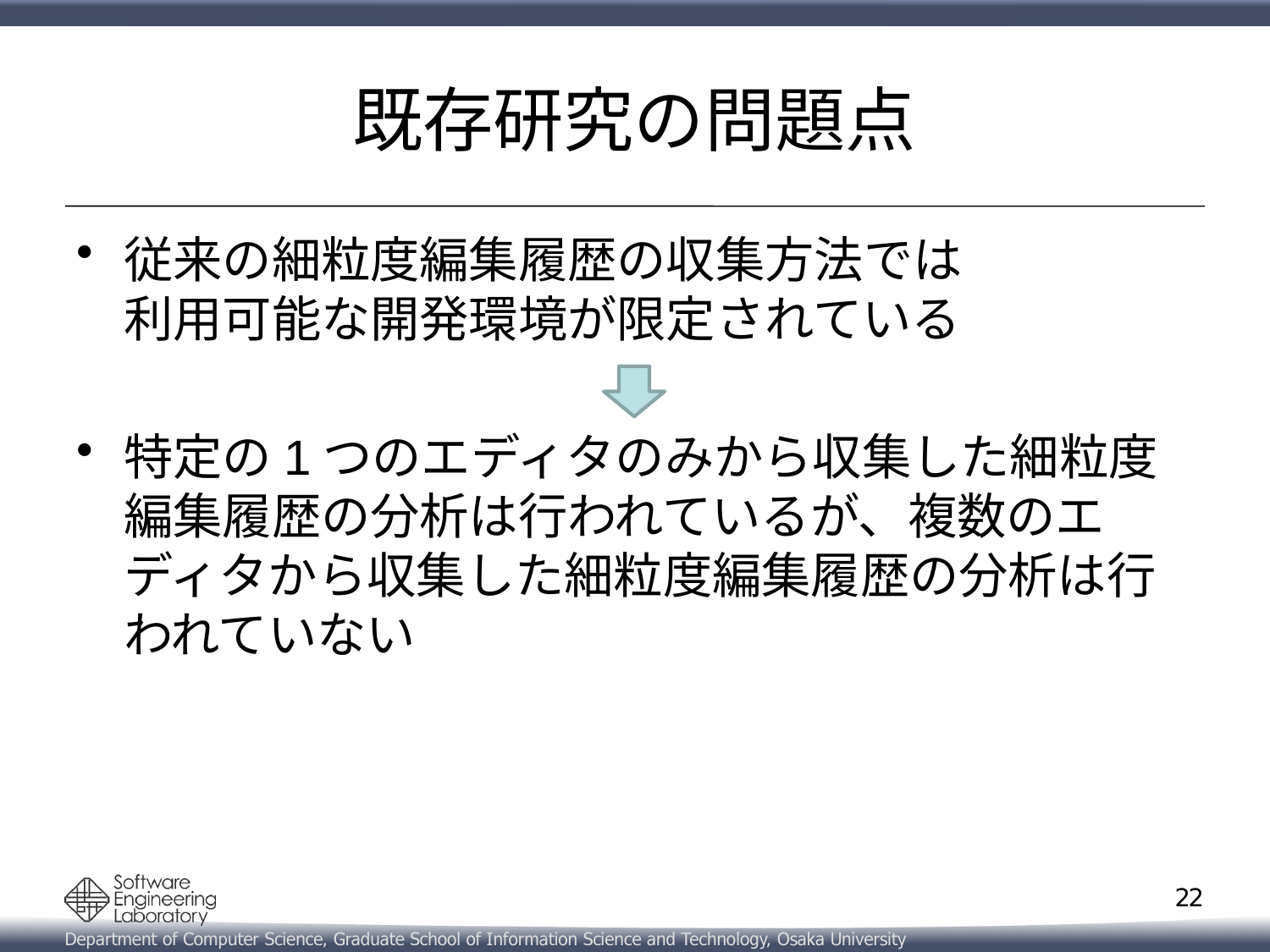

# 既存研究の問題点
従来の細粒度編集履歴の収集方法では
利用可能な開発環境が限定されている

特定の1つのエディタのみから収集した細粒度編集履歴の分析は行われているが、複数のエディタから収集した細粒度編集履歴の分析は行われていない

22